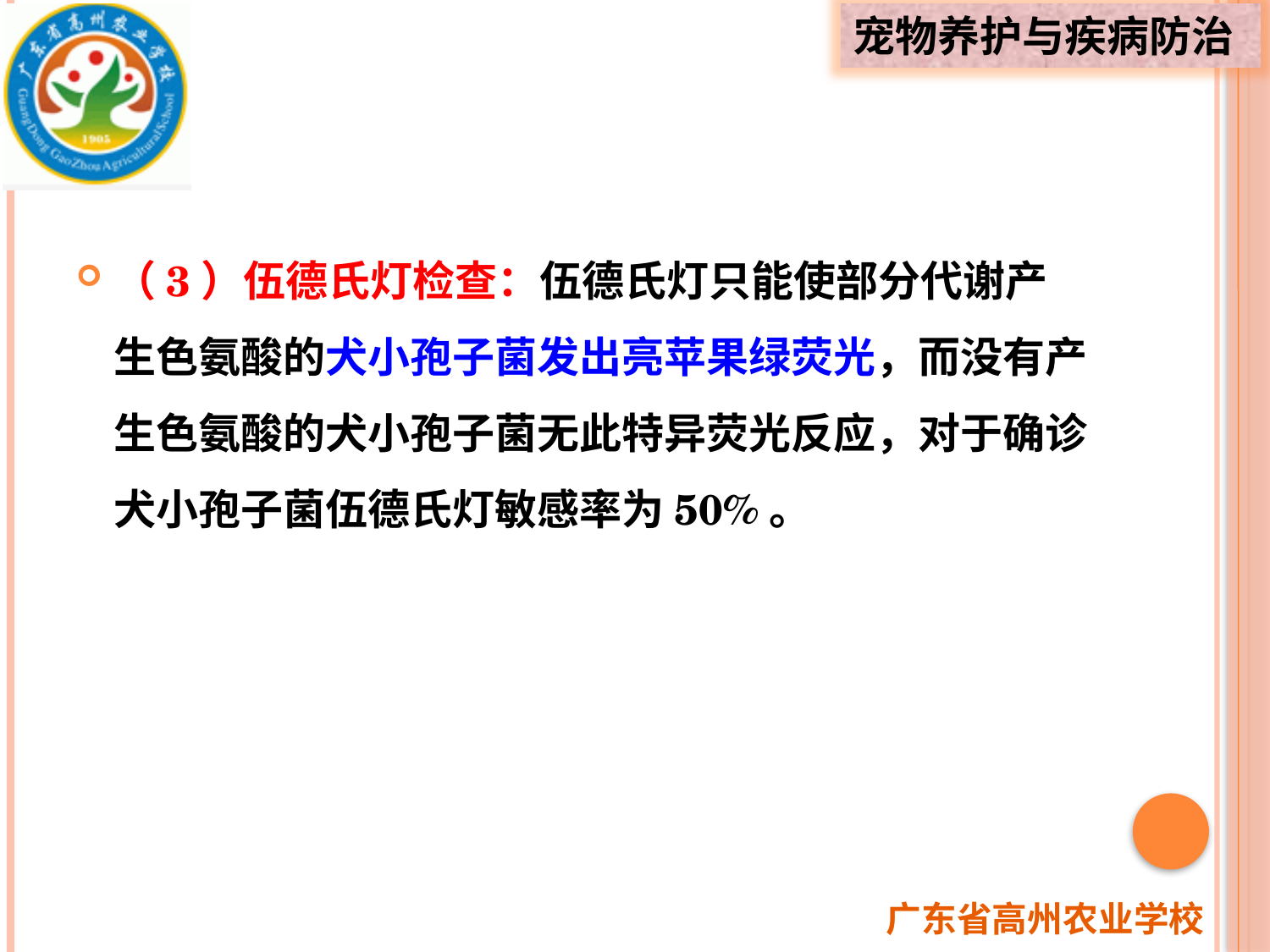

（3）伍德氏灯检查：伍德氏灯只能使部分代谢产生色氨酸的犬小孢子菌发出亮苹果绿荧光，而没有产生色氨酸的犬小孢子菌无此特异荧光反应，对于确诊犬小孢子菌伍德氏灯敏感率为50%。